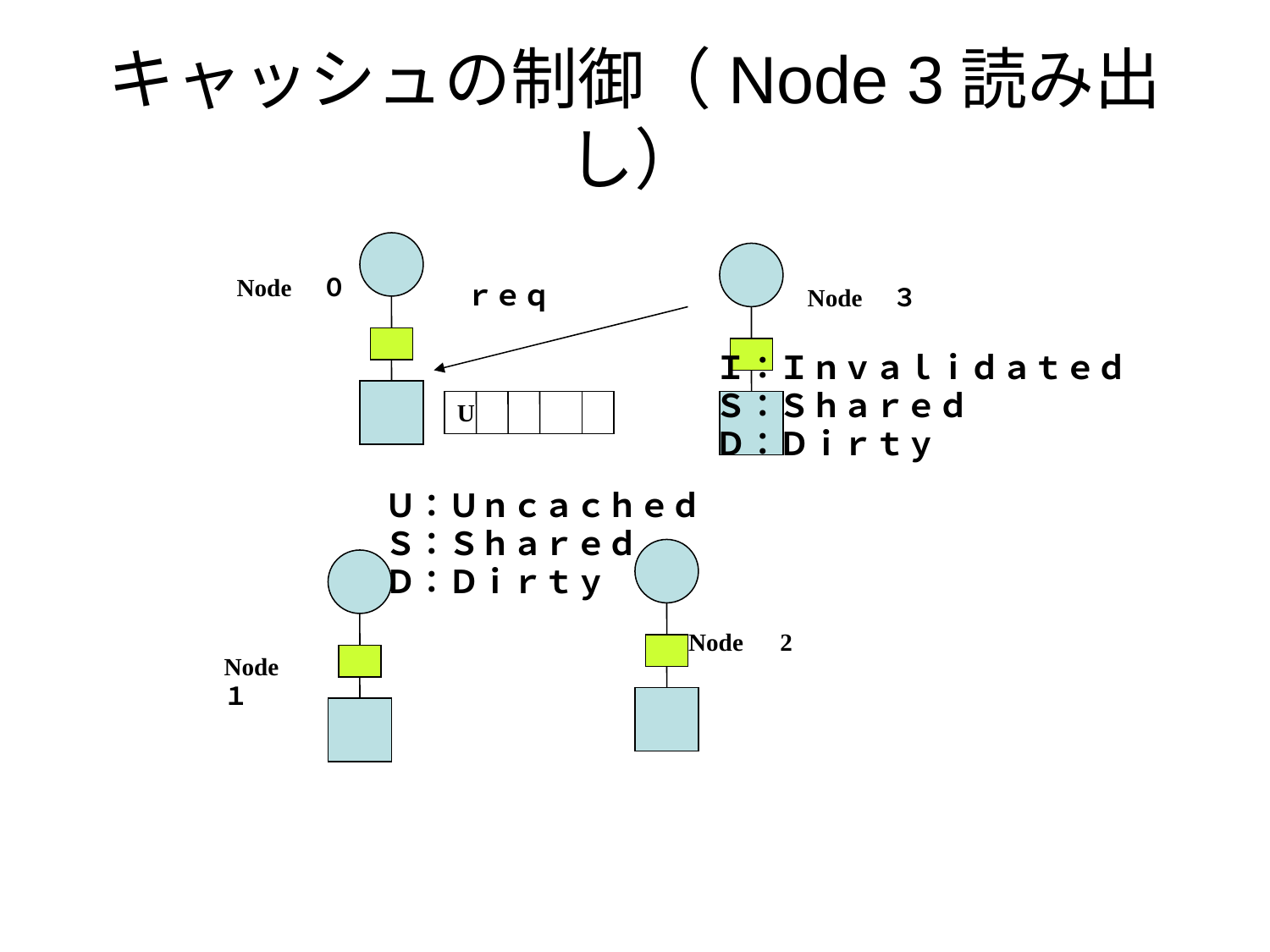

# キャッシュの制御（Node 3読み出し）

Node　０
ｒｅｑ

Node　３
Ｉ：Ｉｎｖａｌｉｄａｔｅｄ
Ｓ：Ｓｈａｒｅｄ
Ｄ：Ｄｉｒｔｙ

U

Ｕ：Ｕｎｃａｃｈｅｄ
Ｓ：Ｓｈａｒｅｄ
Ｄ：Ｄｉｒｔｙ

Node　2
Node　１